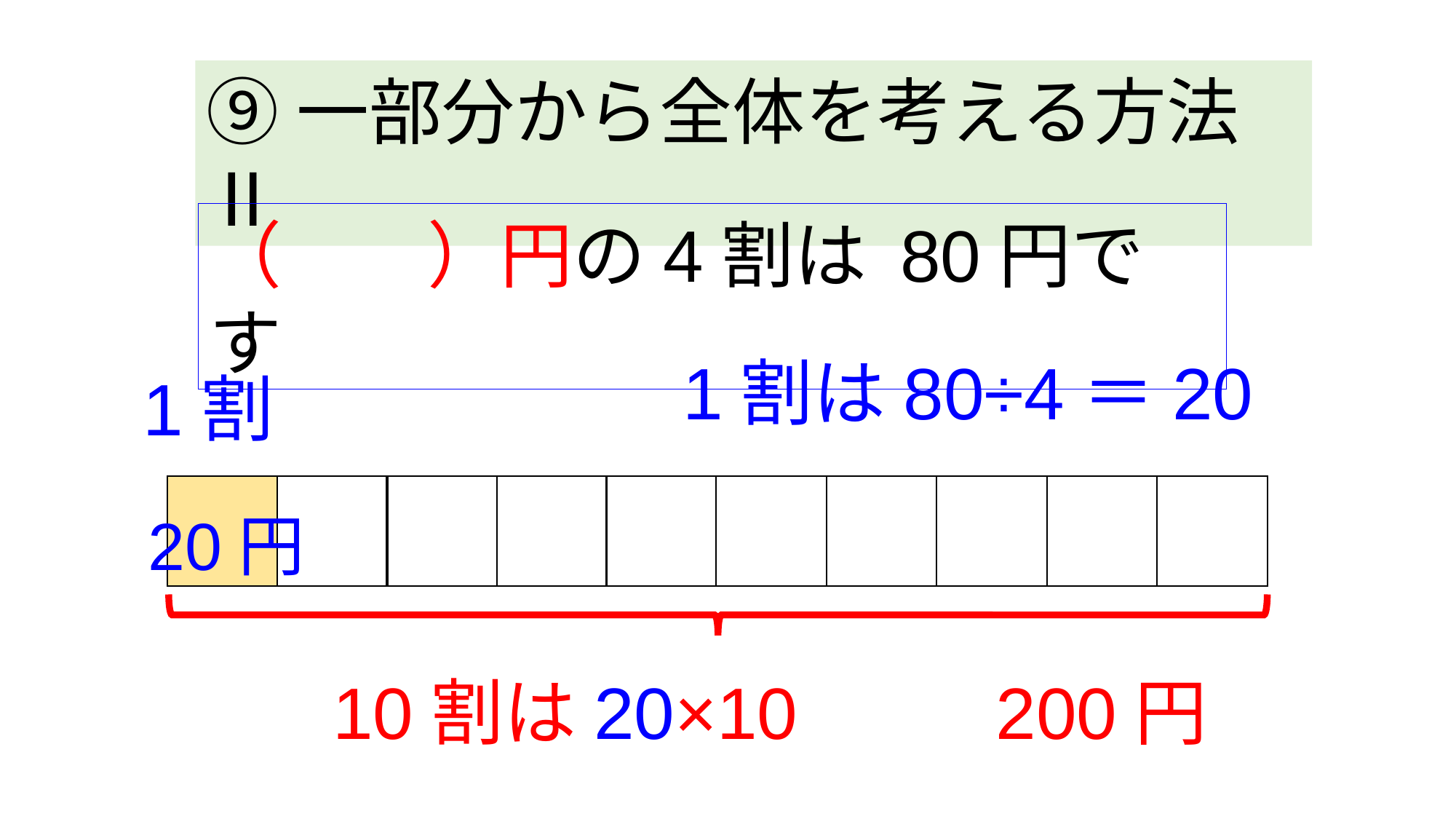

⑨一部分から全体を考える方法Ⅱ

（　　）円の4割は 80円です
1割は80÷4＝20
1割

20円
10割は20×10
200円